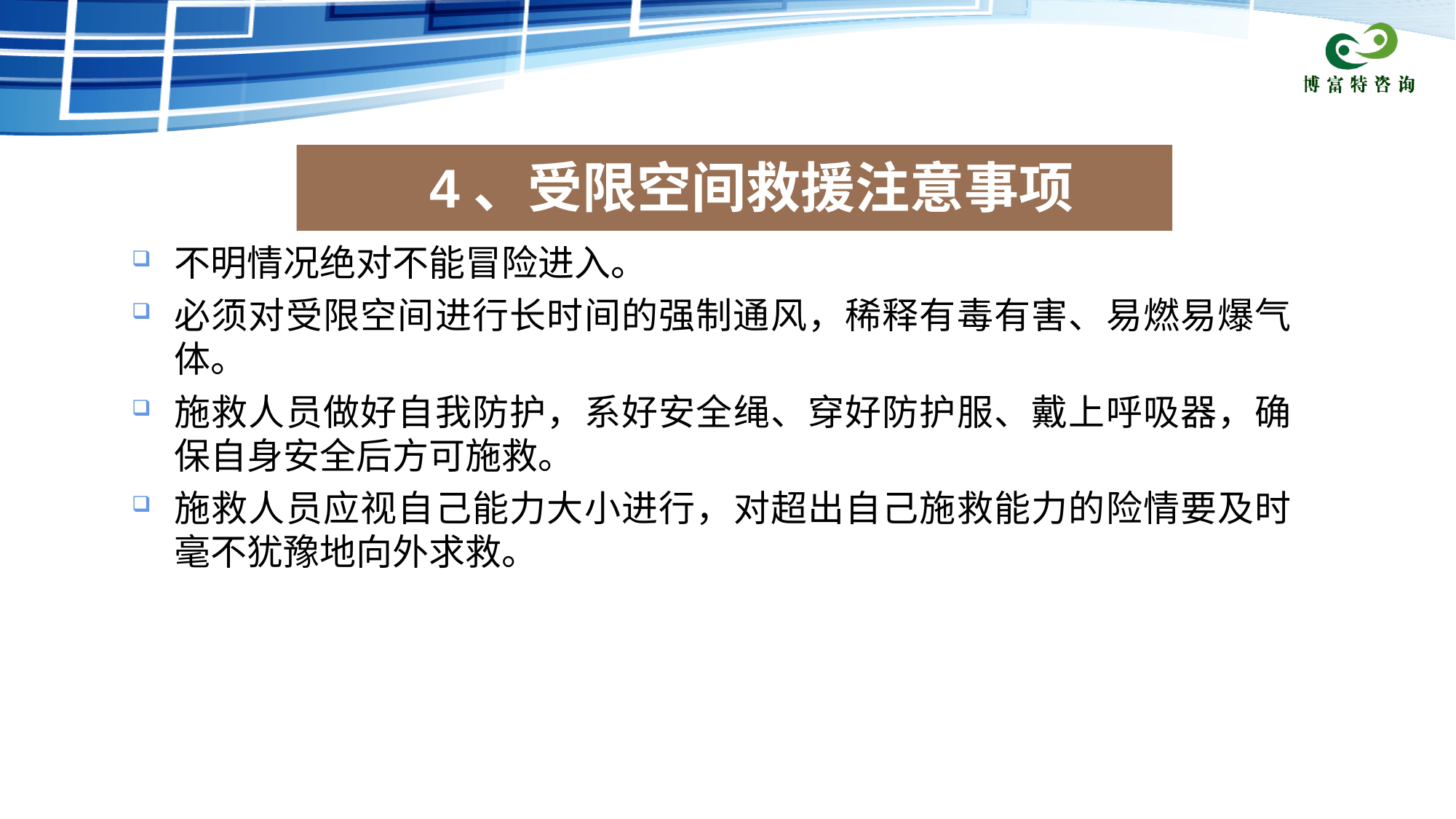

4、受限空间救援注意事项
不明情况绝对不能冒险进入。
必须对受限空间进行长时间的强制通风，稀释有毒有害、易燃易爆气体。
施救人员做好自我防护，系好安全绳、穿好防护服、戴上呼吸器，确保自身安全后方可施救。
施救人员应视自己能力大小进行，对超出自己施救能力的险情要及时毫不犹豫地向外求救。